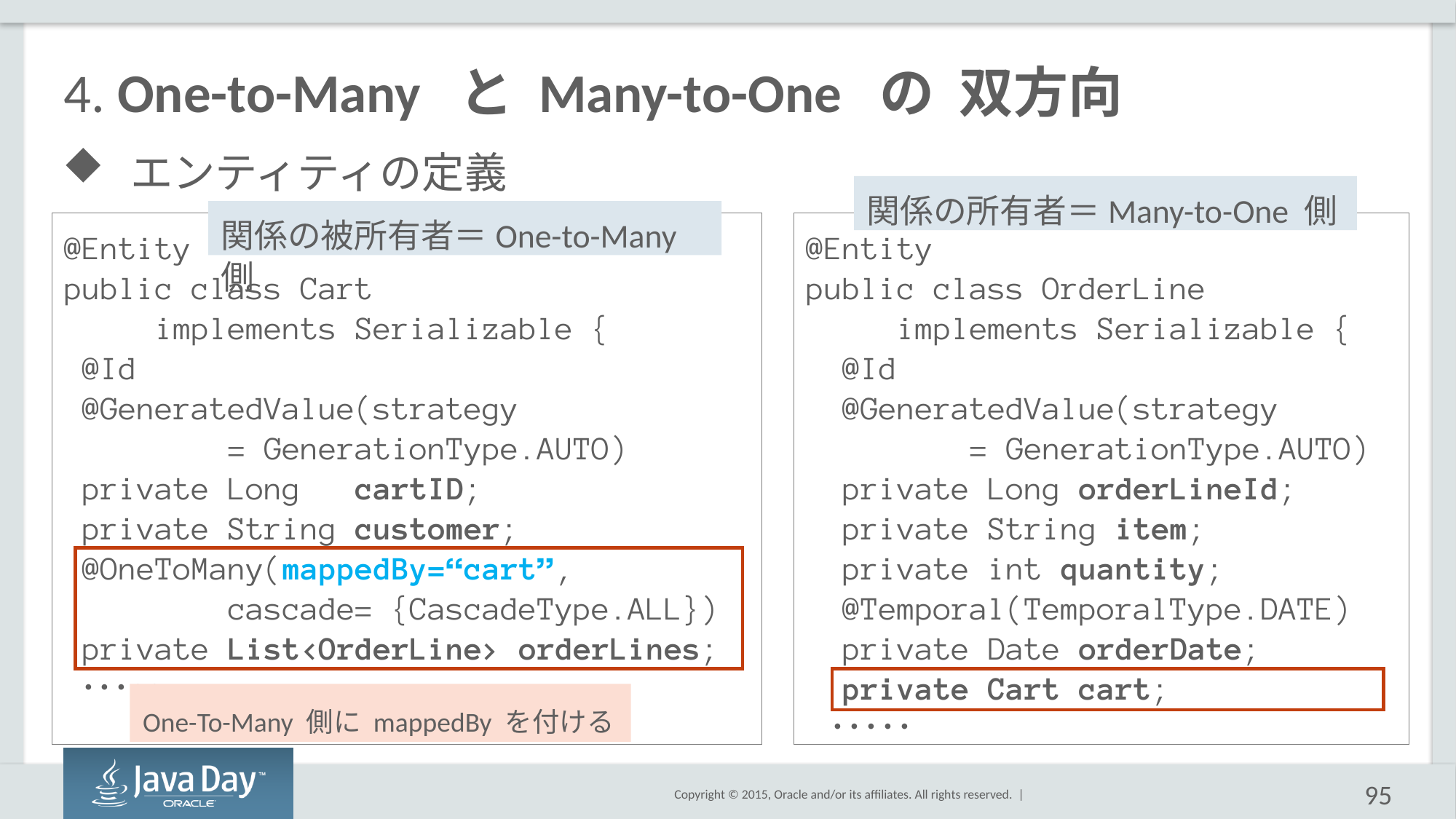

# 4. One-to-Many  と Many-to-One  の  双方向
エンティティの定義
関係の所有者＝Many-to-One 側
関係の被所有者＝One-to-Many側

@Entity
public class Cart
     implements Serializable {
 @Id
 @GeneratedValue(strategy
         = GenerationType.AUTO)
 private Long   cartID;
 private String customer;
 @OneToMany(mappedBy=“cart”,
         cascade= {CascadeType.ALL})
 private List<OrderLine> orderLines;
 ･････

@Entity
public class OrderLine
     implements Serializable {
  @Id
  @GeneratedValue(strategy
         = GenerationType.AUTO)
  private Long orderLineId;
  private String item;
  private int quantity;
  @Temporal(TemporalType.DATE)
  private Date orderDate;
  private Cart cart;
  ･････

One-To-Many 側に mappedBy を付ける
95